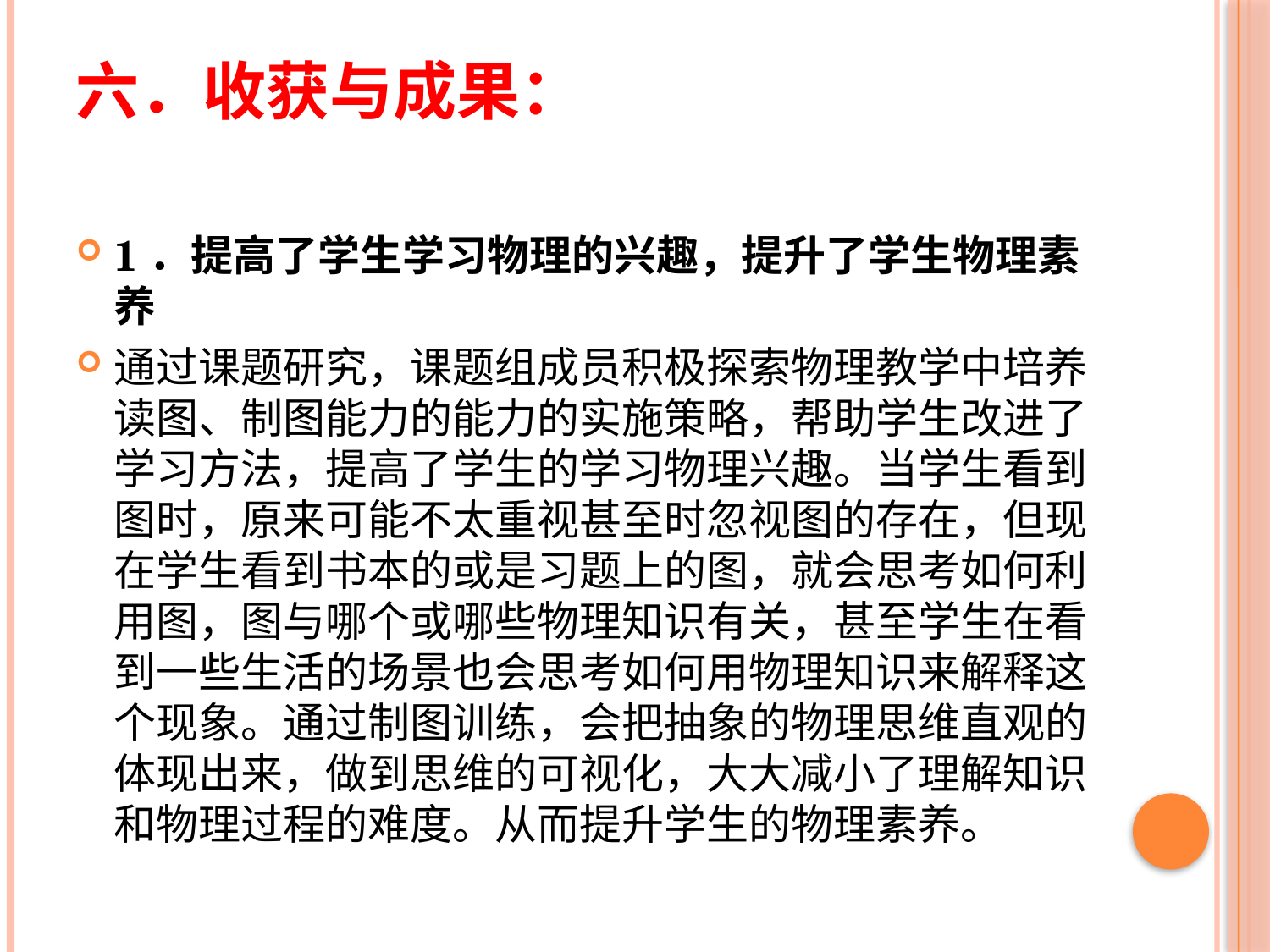

# 六．收获与成果：
1．提高了学生学习物理的兴趣，提升了学生物理素养
通过课题研究，课题组成员积极探索物理教学中培养读图、制图能力的能力的实施策略，帮助学生改进了学习方法，提高了学生的学习物理兴趣。当学生看到图时，原来可能不太重视甚至时忽视图的存在，但现在学生看到书本的或是习题上的图，就会思考如何利用图，图与哪个或哪些物理知识有关，甚至学生在看到一些生活的场景也会思考如何用物理知识来解释这个现象。通过制图训练，会把抽象的物理思维直观的体现出来，做到思维的可视化，大大减小了理解知识和物理过程的难度。从而提升学生的物理素养。